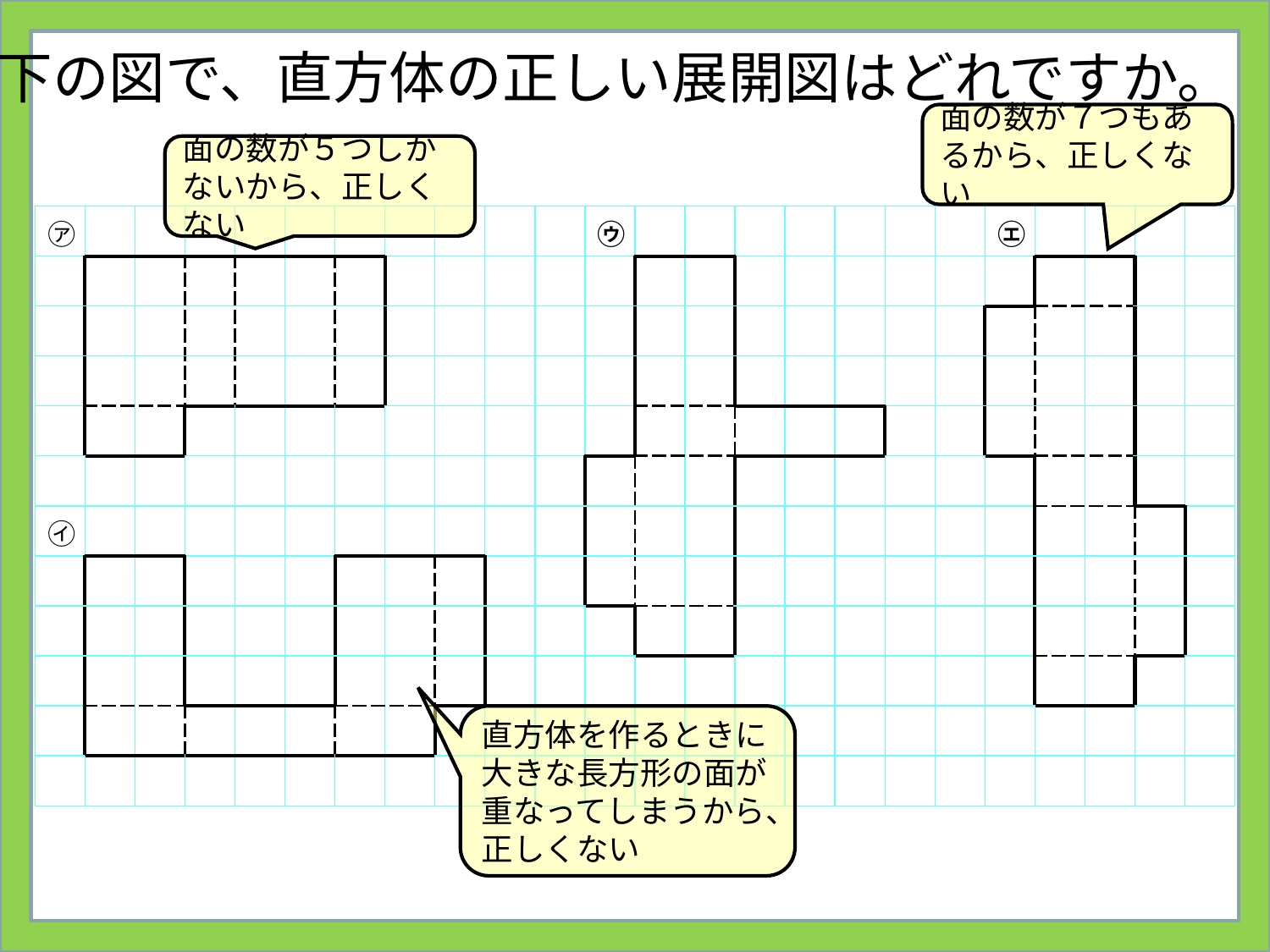

下の図で、直方体の正しい展開図はどれですか。
面の数が７つもあるから、正しくない
面の数が５つしかないから、正しくない
| ㋐ |  |  |  |  |  |  |  |  |  |  | ㋒ |  |  |  |  |  |  |  | ㋓ |  |  |  |  |
| --- | --- | --- | --- | --- | --- | --- | --- | --- | --- | --- | --- | --- | --- | --- | --- | --- | --- | --- | --- | --- | --- | --- | --- |
|  |  |  |  |  |  |  |  |  |  |  |  |  |  |  |  |  |  |  |  |  |  |  |  |
|  |  |  |  |  |  |  |  |  |  |  |  |  |  |  |  |  |  |  |  |  |  |  |  |
|  |  |  |  |  |  |  |  |  |  |  |  |  |  |  |  |  |  |  |  |  |  |  |  |
|  |  |  |  |  |  |  |  |  |  |  |  |  |  |  |  |  |  |  |  |  |  |  |  |
|  |  |  |  |  |  |  |  |  |  |  |  |  |  |  |  |  |  |  |  |  |  |  |  |
| ㋑ |  |  |  |  |  |  |  |  |  |  |  |  |  |  |  |  |  |  |  |  |  |  |  |
|  |  |  |  |  |  |  |  |  |  |  |  |  |  |  |  |  |  |  |  |  |  |  |  |
|  |  |  |  |  |  |  |  |  |  |  |  |  |  |  |  |  |  |  |  |  |  |  |  |
|  |  |  |  |  |  |  |  |  |  |  |  |  |  |  |  |  |  |  |  |  |  |  |  |
|  |  |  |  |  |  |  |  |  |  |  |  |  |  |  |  |  |  |  |  |  |  |  |  |
|  |  |  |  |  |  |  |  |  |  |  |  |  |  |  |  |  |  |  |  |  |  |  |  |
直方体を作るときに大きな長方形の面が重なってしまうから、正しくない